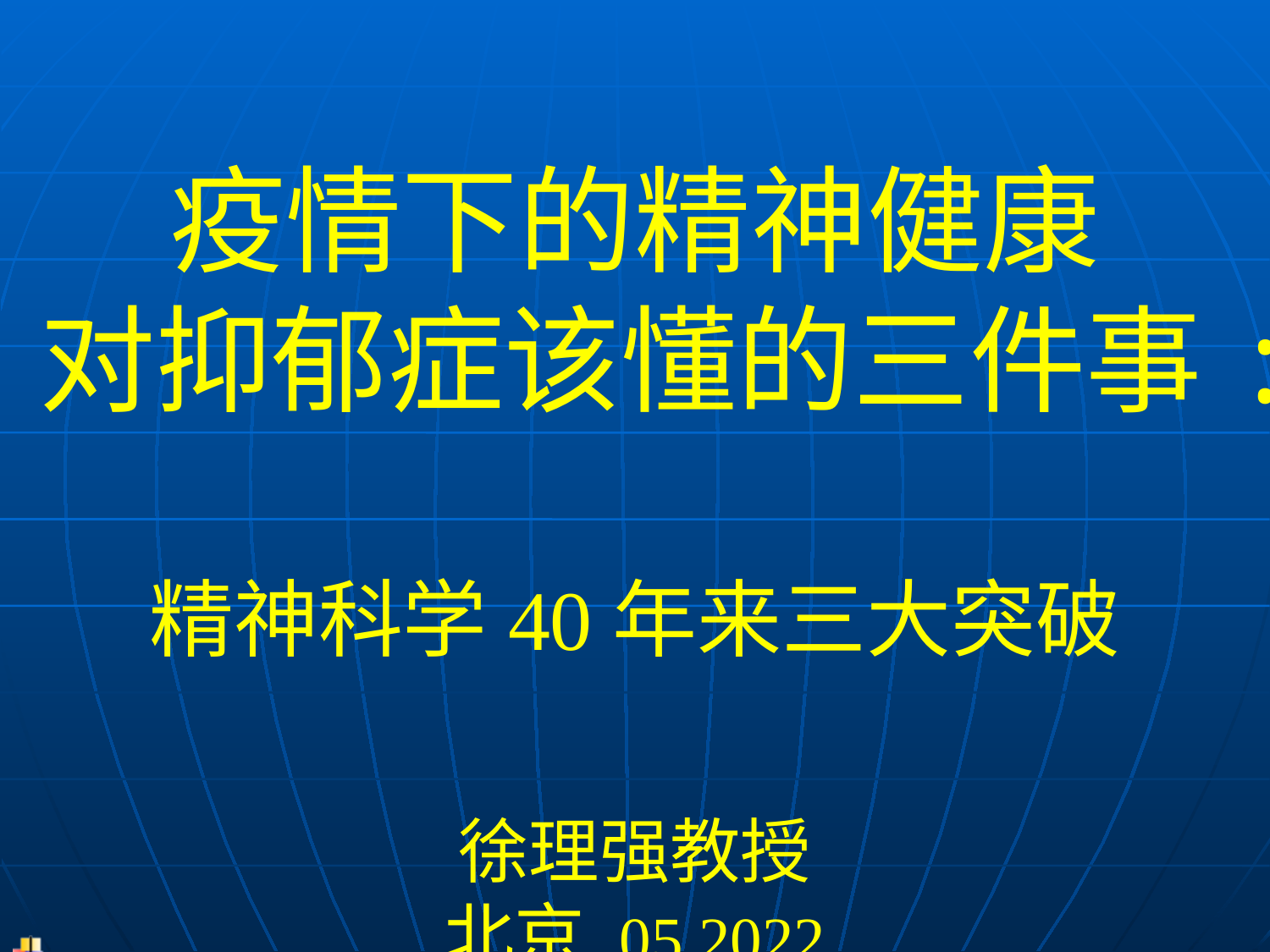

疫情下的精神健康
对抑郁症该懂的三件事:
精神科学40年来三大突破
徐理强教授
北京.05.2022